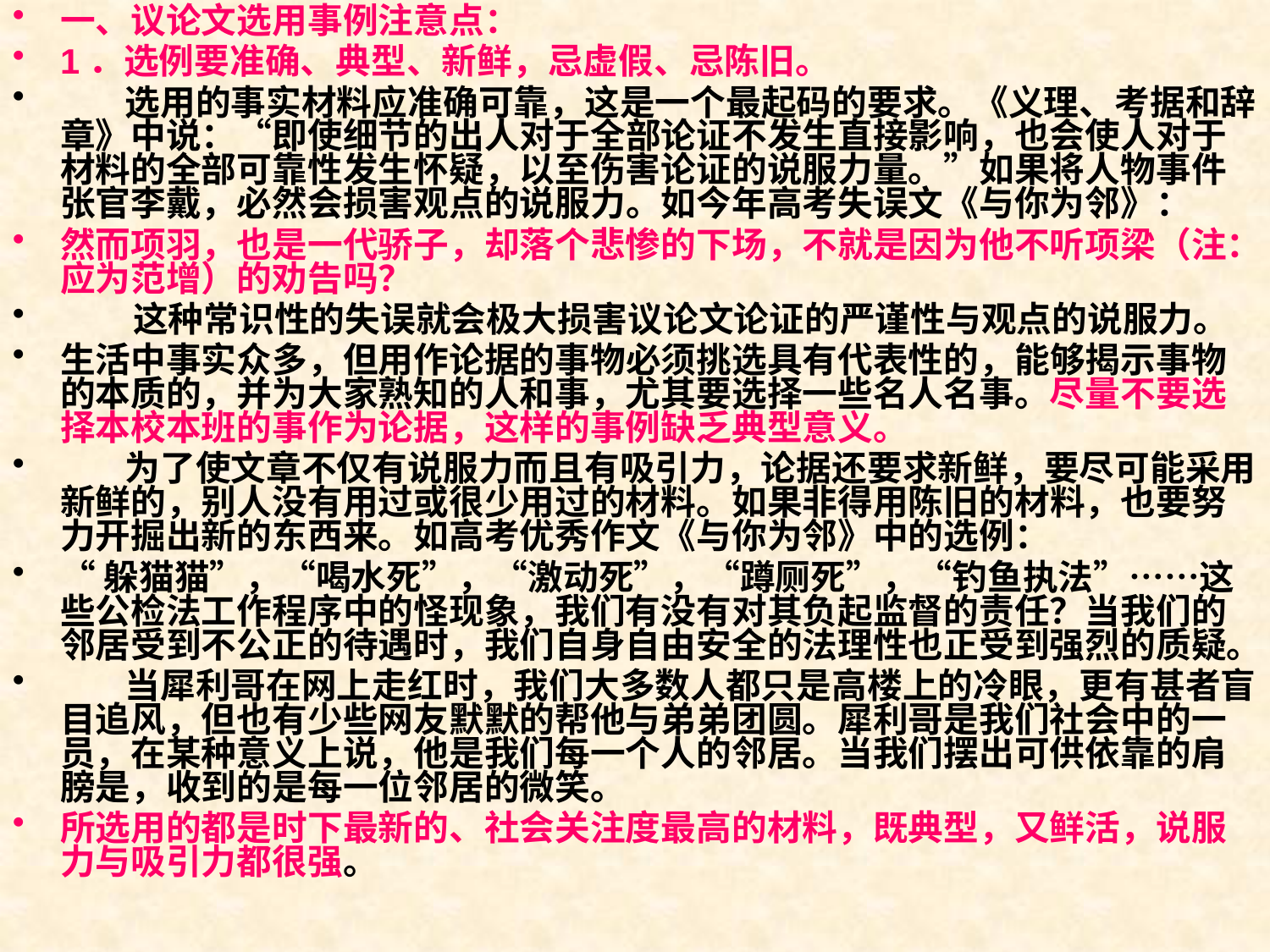

一、议论文选用事例注意点：
1．选例要准确、典型、新鲜，忌虚假、忌陈旧。
       选用的事实材料应准确可靠，这是一个最起码的要求。《义理、考据和辞章》中说：“即使细节的出人对于全部论证不发生直接影响，也会使人对于材料的全部可靠性发生怀疑，以至伤害论证的说服力量。”如果将人物事件张官李戴，必然会损害观点的说服力。如今年高考失误文《与你为邻》：
然而项羽，也是一代骄子，却落个悲惨的下场，不就是因为他不听项梁（注：应为范增）的劝告吗？
        这种常识性的失误就会极大损害议论文论证的严谨性与观点的说服力。
生活中事实众多，但用作论据的事物必须挑选具有代表性的，能够揭示事物的本质的，并为大家熟知的人和事，尤其要选择一些名人名事。尽量不要选择本校本班的事作为论据，这样的事例缺乏典型意义。
       为了使文章不仅有说服力而且有吸引力，论据还要求新鲜，要尽可能采用新鲜的，别人没有用过或很少用过的材料。如果非得用陈旧的材料，也要努力开掘出新的东西来。如高考优秀作文《与你为邻》中的选例：
“躲猫猫”，“喝水死”，“激动死”，“蹲厕死”，“钓鱼执法”……这些公检法工作程序中的怪现象，我们有没有对其负起监督的责任？当我们的邻居受到不公正的待遇时，我们自身自由安全的法理性也正受到强烈的质疑。
       当犀利哥在网上走红时，我们大多数人都只是高楼上的冷眼，更有甚者盲目追风，但也有少些网友默默的帮他与弟弟团圆。犀利哥是我们社会中的一员，在某种意义上说，他是我们每一个人的邻居。当我们摆出可供依靠的肩膀是，收到的是每一位邻居的微笑。
所选用的都是时下最新的、社会关注度最高的材料，既典型，又鲜活，说服力与吸引力都很强。